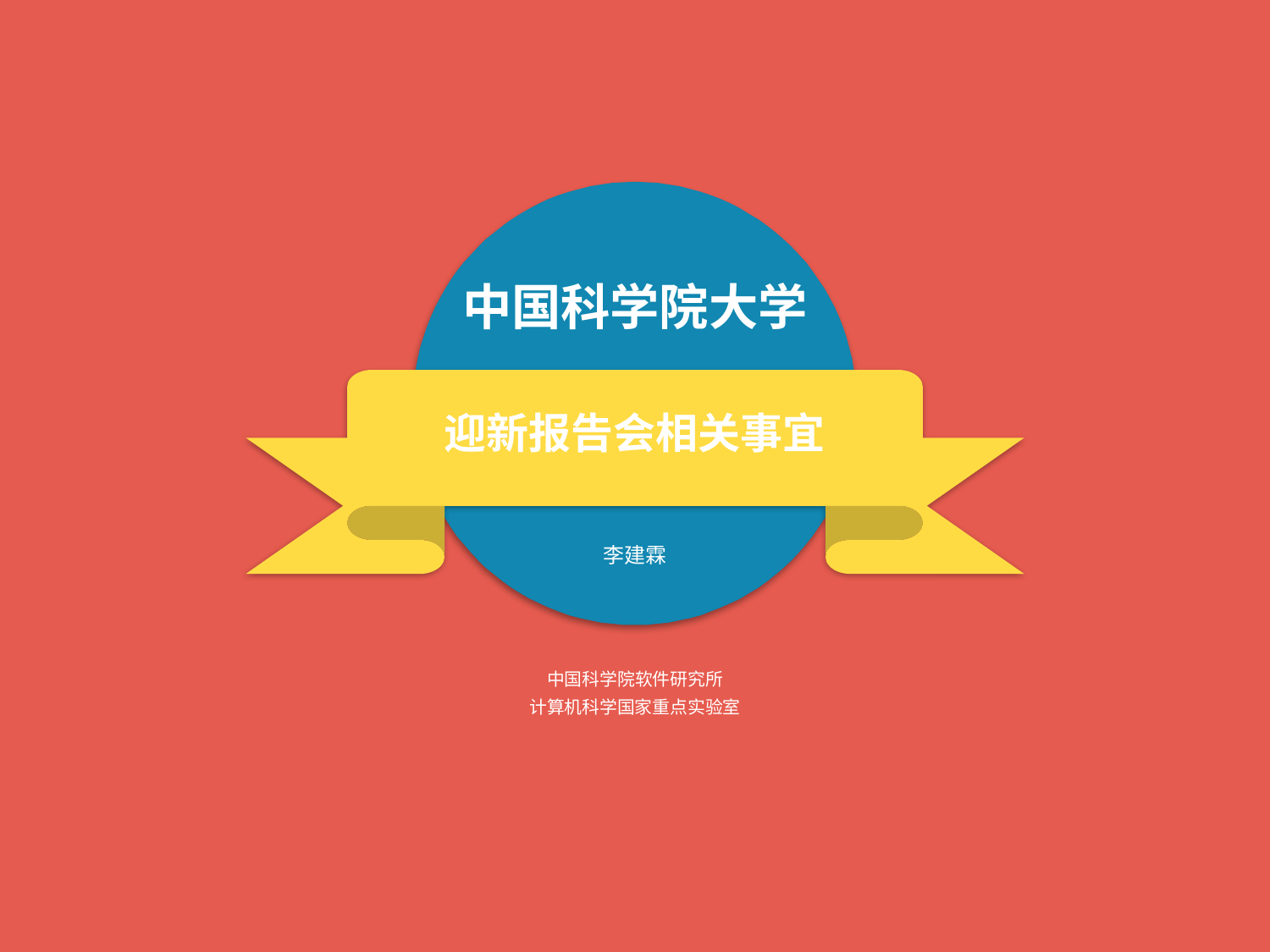

中国科学院大学

迎新报告会相关事宜

李建霖
中国科学院软件研究所
计算机科学国家重点实验室